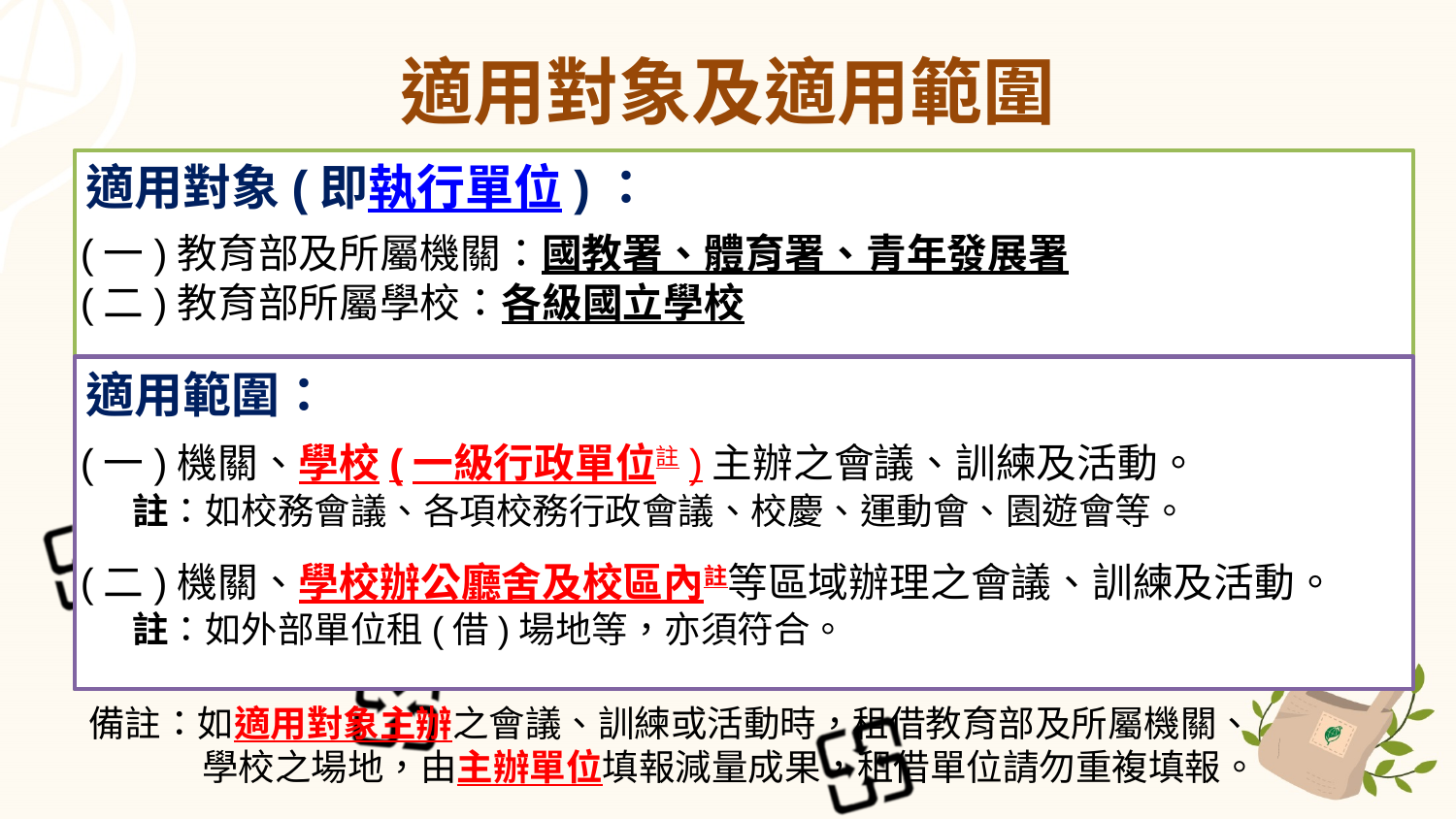

# 適用對象及適用範圍

適用對象(即執行單位)：
(一)教育部及所屬機關：國教署、體育署、青年發展署
(二)教育部所屬學校：各級國立學校

適用範圍：
(一)機關、學校(一級行政單位註)主辦之會議、訓練及活動。
註：如校務會議、各項校務行政會議、校慶、運動會、園遊會等。

(二)機關、學校辦公廳舍及校區內註等區域辦理之會議、訓練及活動。
註：如外部單位租(借)場地等，亦須符合。
備註：如適用對象主辦之會議、訓練或活動時，租借教育部及所屬機關、學校之場地，由主辦單位填報減量成果，租借單位請勿重複填報。
4